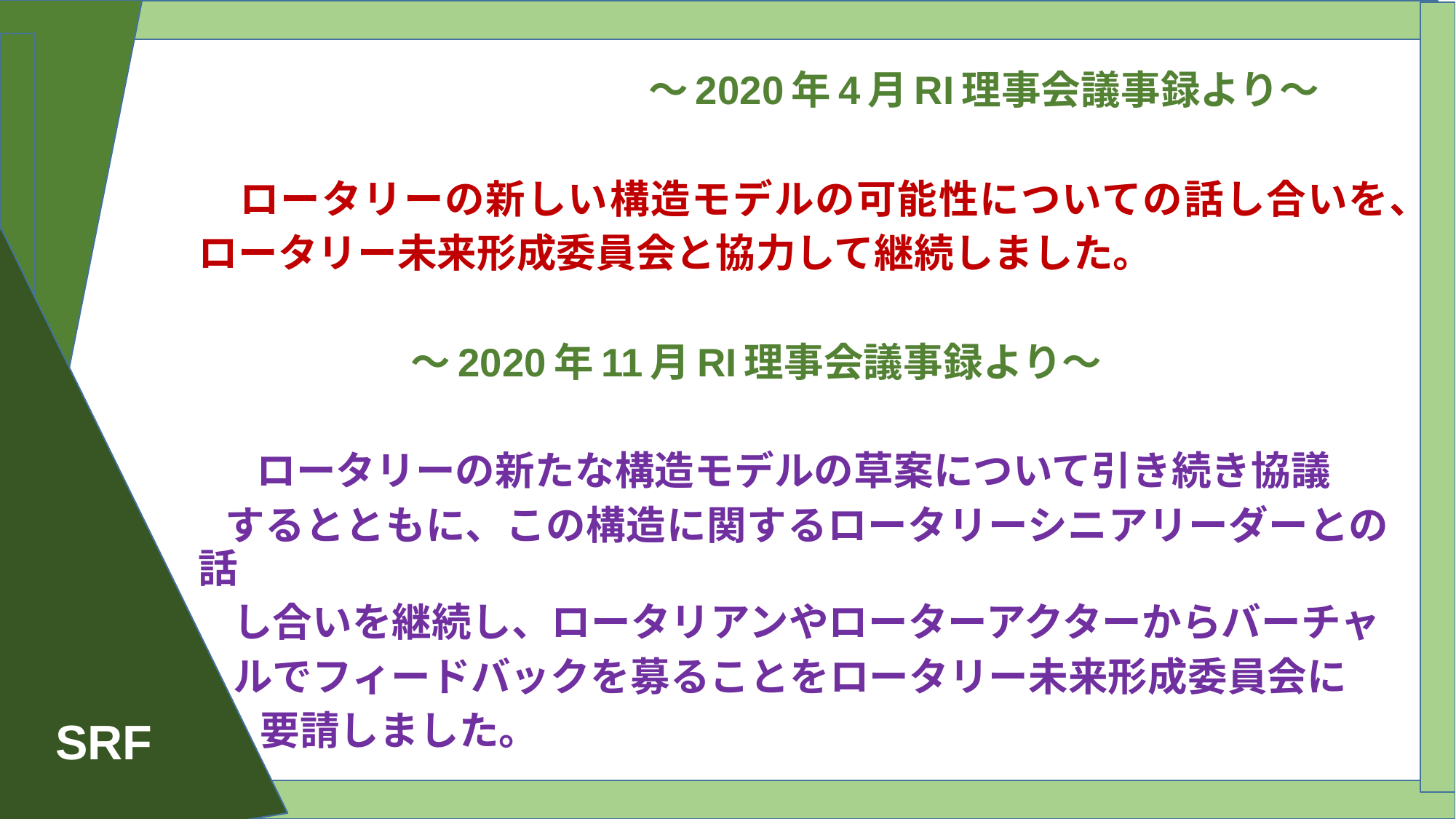

～2020年4月RI理事会議事録より～

　ロータリーの新しい構造モデルの可能性についての話し合いを、
ロータリー未来形成委員会と協力して継続しました。

　                   ～2020年11月RI理事会議事録より～

　  ロータリーの新たな構造モデルの草案について引き続き協議
  するとともに、この構造に関するロータリーシニアリーダーとの話
   し合いを継続し、ロータリアンやローターアクターからバーチャ
   ルでフィードバックを募ることをロータリー未来形成委員会に
      要請しました。

SRF